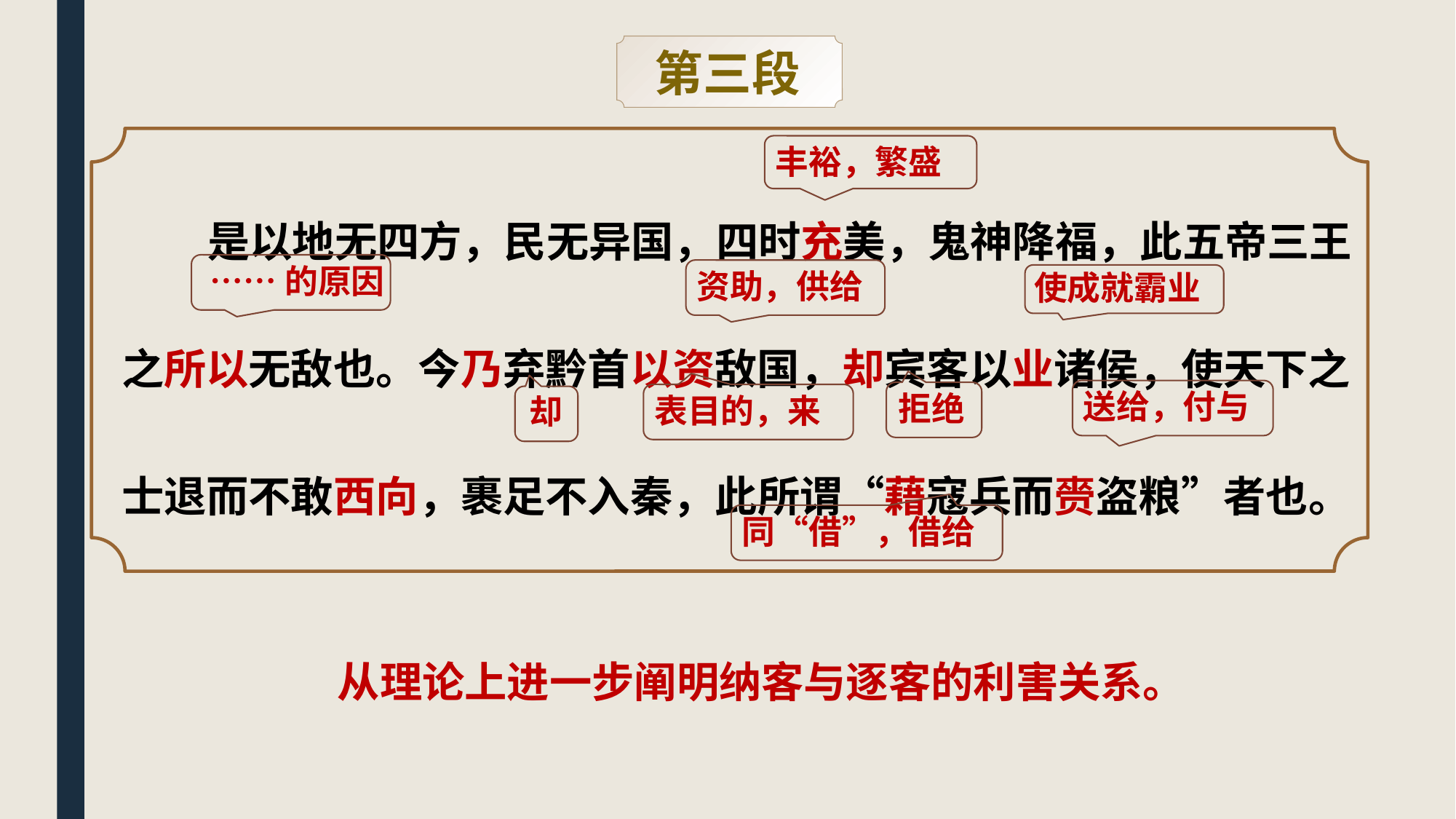

第三段

是以地无四方，民无异国，四时充美，鬼神降福，此五帝三王之所以无敌也。今乃弃黔首以资敌国，却宾客以业诸侯，使天下之士退而不敢西向，裹足不入秦，此所谓“藉寇兵而赍盗粮”者也。
丰裕，繁盛

……的原因

资助，供给
使成就霸业

送给，付与

拒绝

表目的，来
却

同“借”，借给
从理论上进一步阐明纳客与逐客的利害关系。